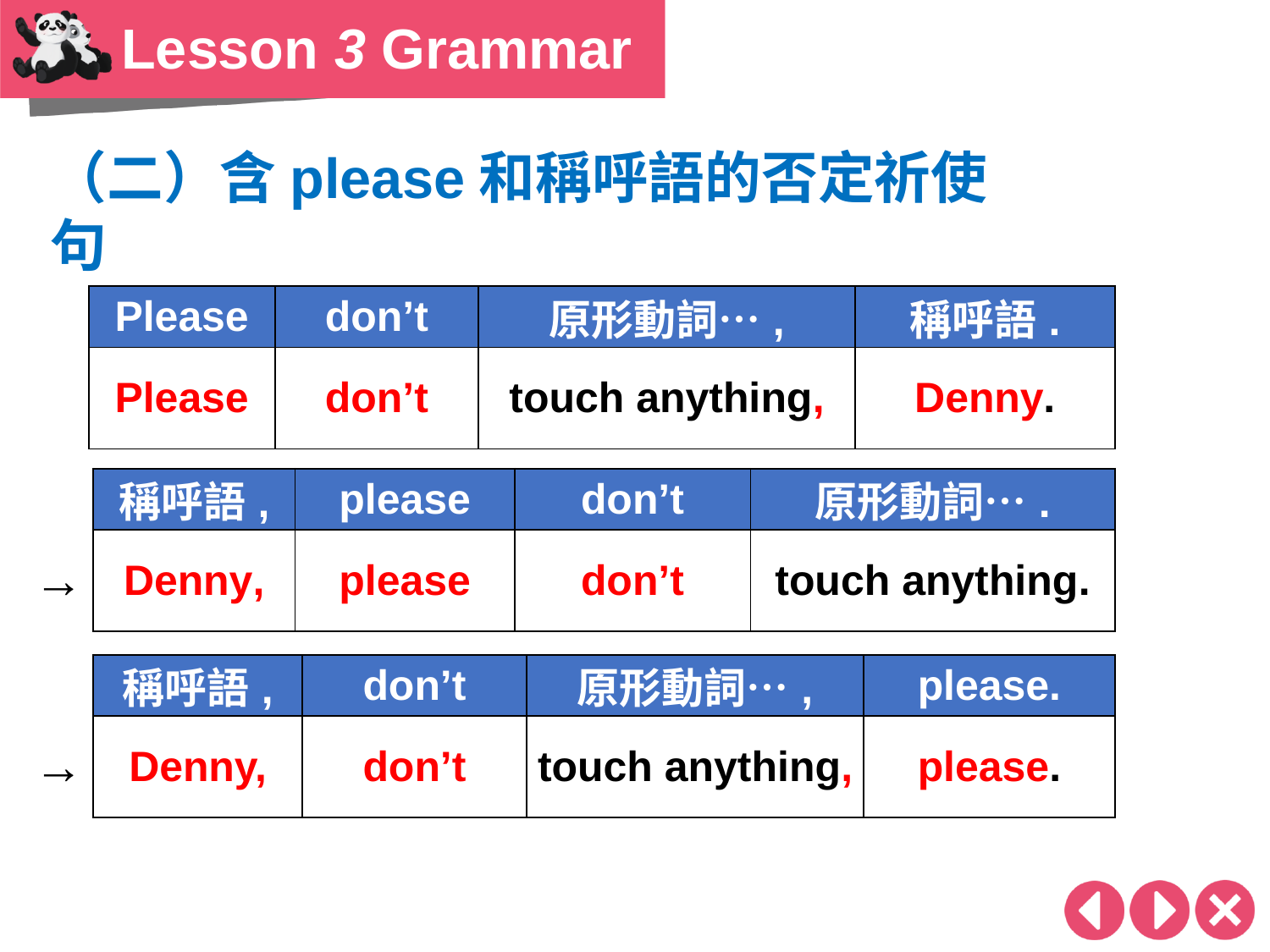

Lesson 3 Grammar
（二）含please和稱呼語的否定祈使句
| Please | don’t | 原形動詞…, | 稱呼語. |
| --- | --- | --- | --- |
| Please | don’t | touch anything, | Denny. |
|  | 稱呼語, | please | don’t | 原形動詞…. |
| --- | --- | --- | --- | --- |
| → | Denny, | please | don’t | touch anything. |
|  | 稱呼語, | don’t | 原形動詞…, | please. |
| --- | --- | --- | --- | --- |
| → | Denny, | don’t | touch anything, | please. |